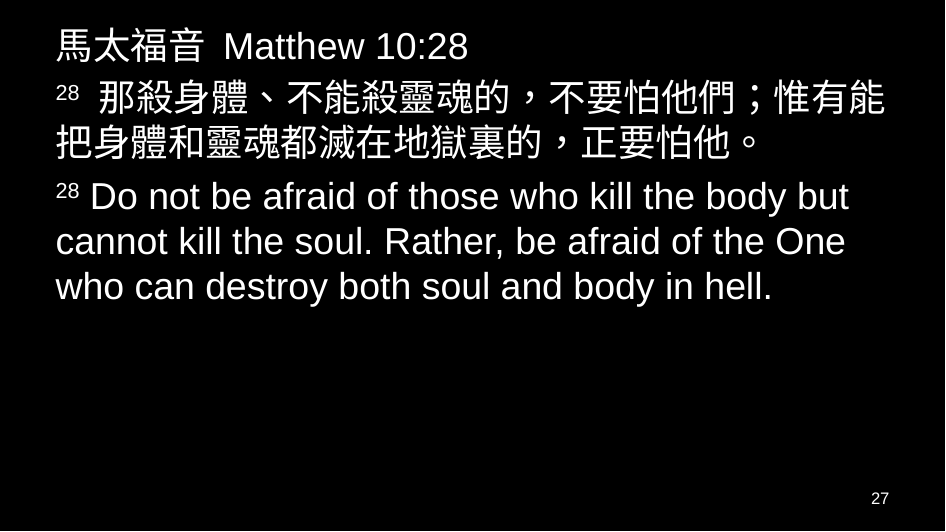

馬太福音 Matthew 10:28
28 那殺身體、不能殺靈魂的，不要怕他們；惟有能把身體和靈魂都滅在地獄裏的，正要怕他。
28 Do not be afraid of those who kill the body but cannot kill the soul. Rather, be afraid of the One who can destroy both soul and body in hell.

27